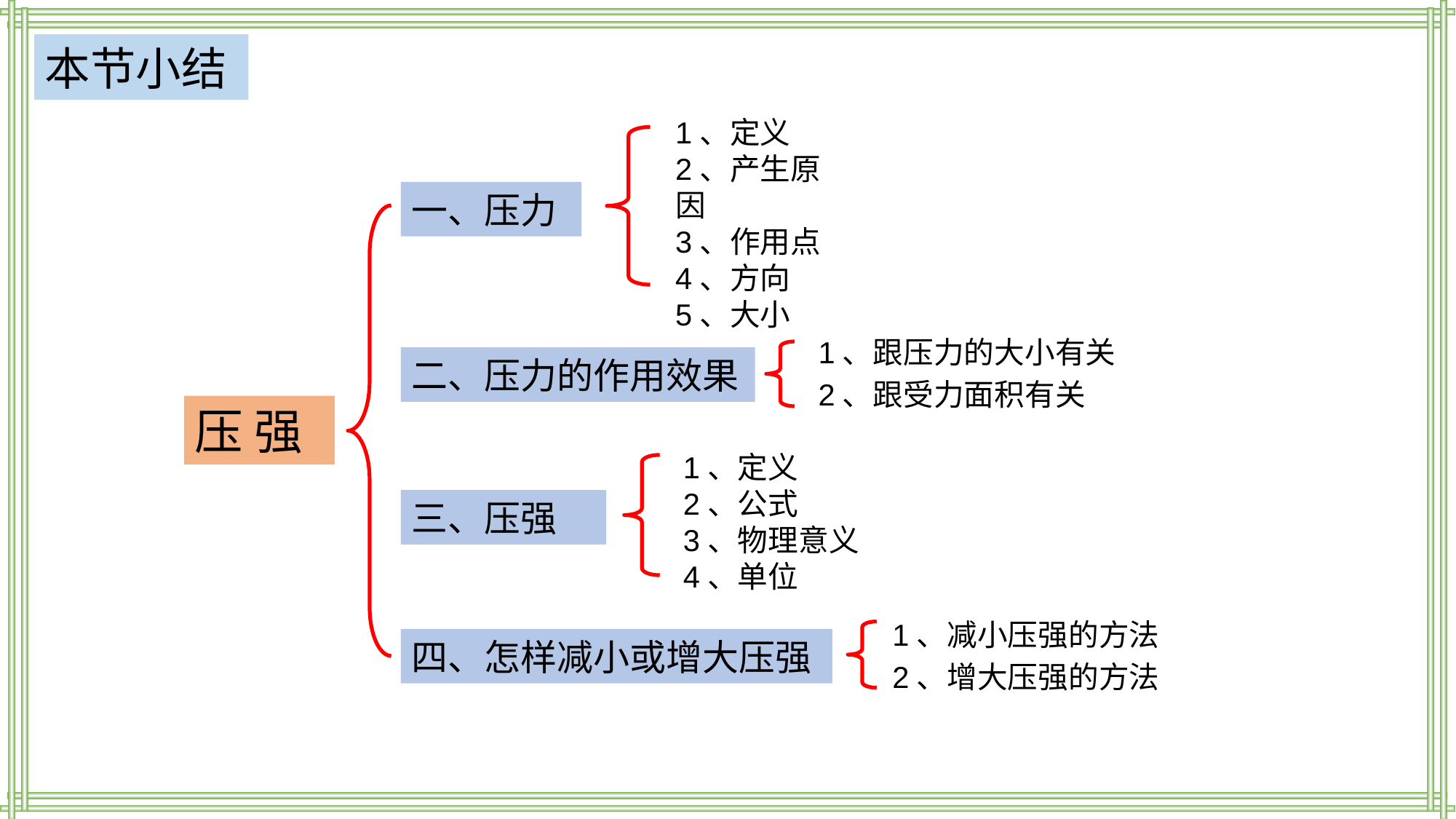

本节小结
1、定义
2、产生原因
3、作用点
4、方向
5、大小

一、压力

1、跟压力的大小有关
2、跟受力面积有关

二、压力的作用效果
压 强
1、定义
2、公式
3、物理意义
4、单位

三、压强
1、减小压强的方法
2、增大压强的方法

四、怎样减小或增大压强